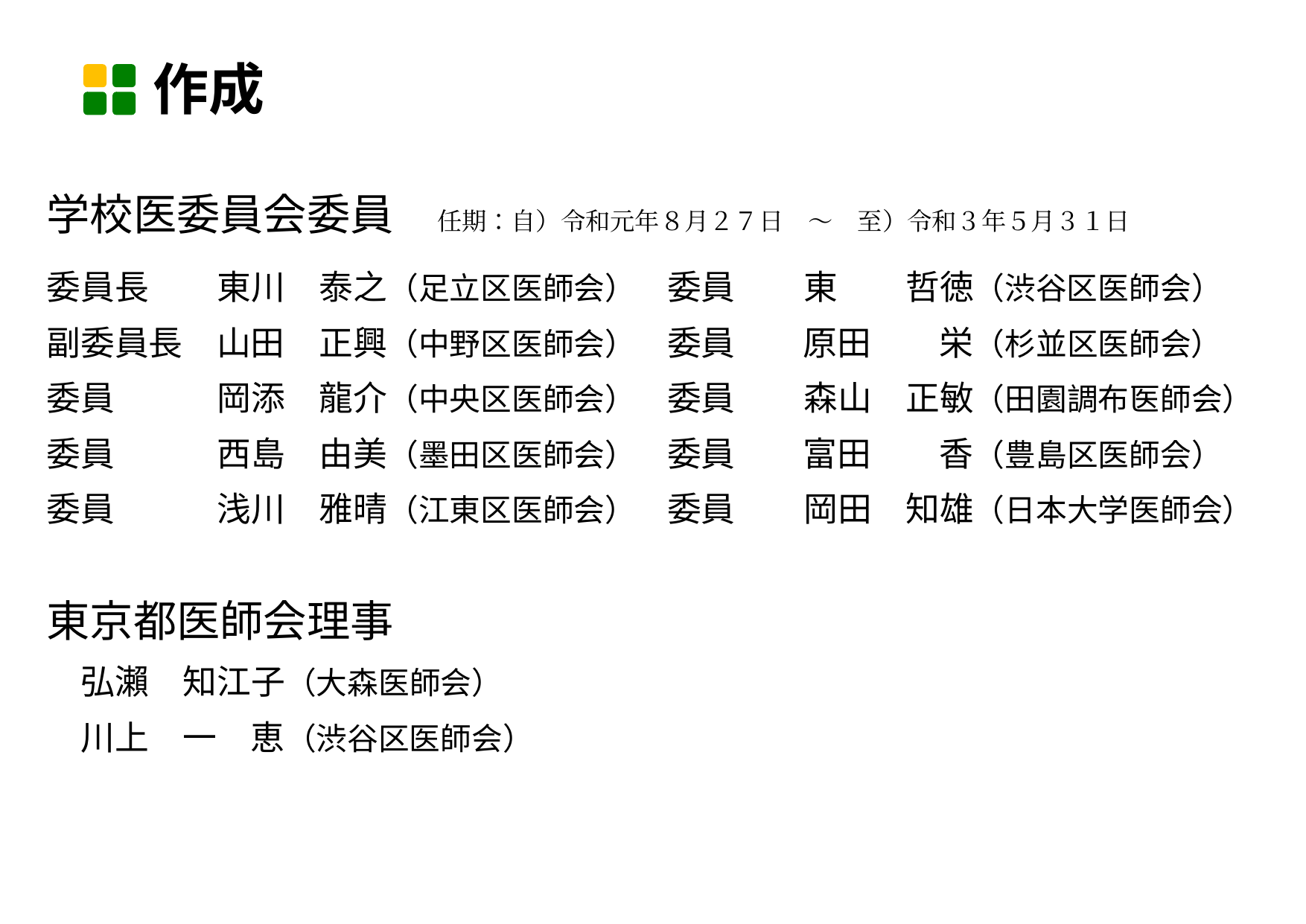

# 作成

学校医委員会委員　任期：自）令和元年８月２７日　～　至）令和３年５月３１日
委員長　　東川　泰之（足立区医師会）　委員　　東　　哲徳（渋谷区医師会）
副委員長　山田　正興（中野区医師会）　委員　　原田　　栄（杉並区医師会）
委員　　　岡添　龍介（中央区医師会）　委員　　森山　正敏（田園調布医師会）
委員　　　西島　由美（墨田区医師会）　委員　　富田　　香（豊島区医師会）
委員　　　浅川　雅晴（江東区医師会）　委員　　岡田　知雄（日本大学医師会）

東京都医師会理事
　弘瀨　知江子（大森医師会）
　川上　一　恵（渋谷区医師会）